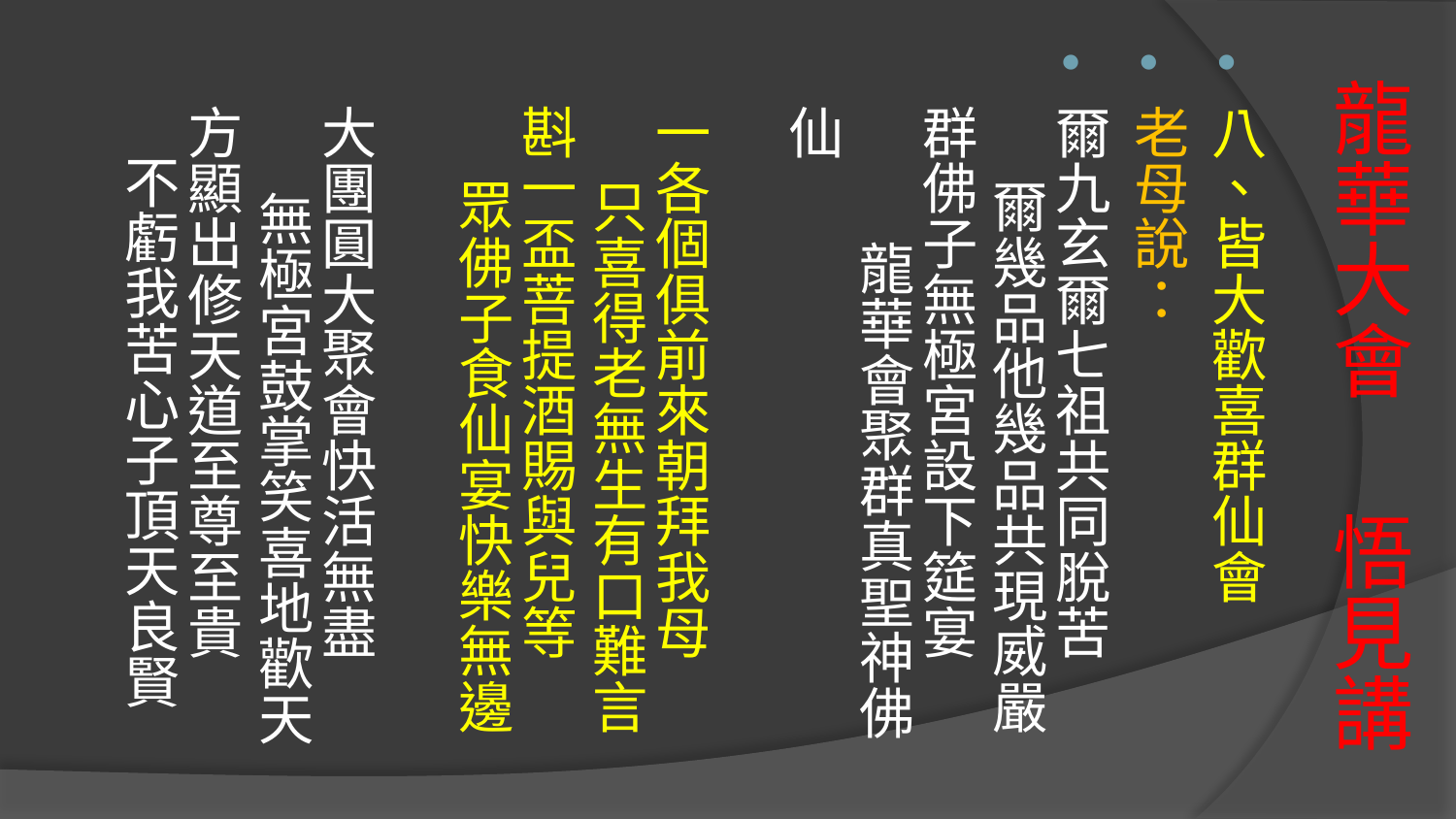

八、皆大歡喜群仙會
老母說：
爾九玄爾七祖共同脫苦                爾幾品他幾品共現威嚴
群佛子無極宮設下筵宴                     龍華會聚群真聖神佛仙
一各個俱前來朝拜我母                只喜得老無生有口難言
斟一盃菩提酒賜與兒等                眾佛子食仙宴快樂無邊
大團圓大聚會快活無盡                 無極宮鼓掌笑喜地歡天
方顯出修天道至尊至貴              不虧我苦心子頂天良賢

# 龍華大會      悟見講